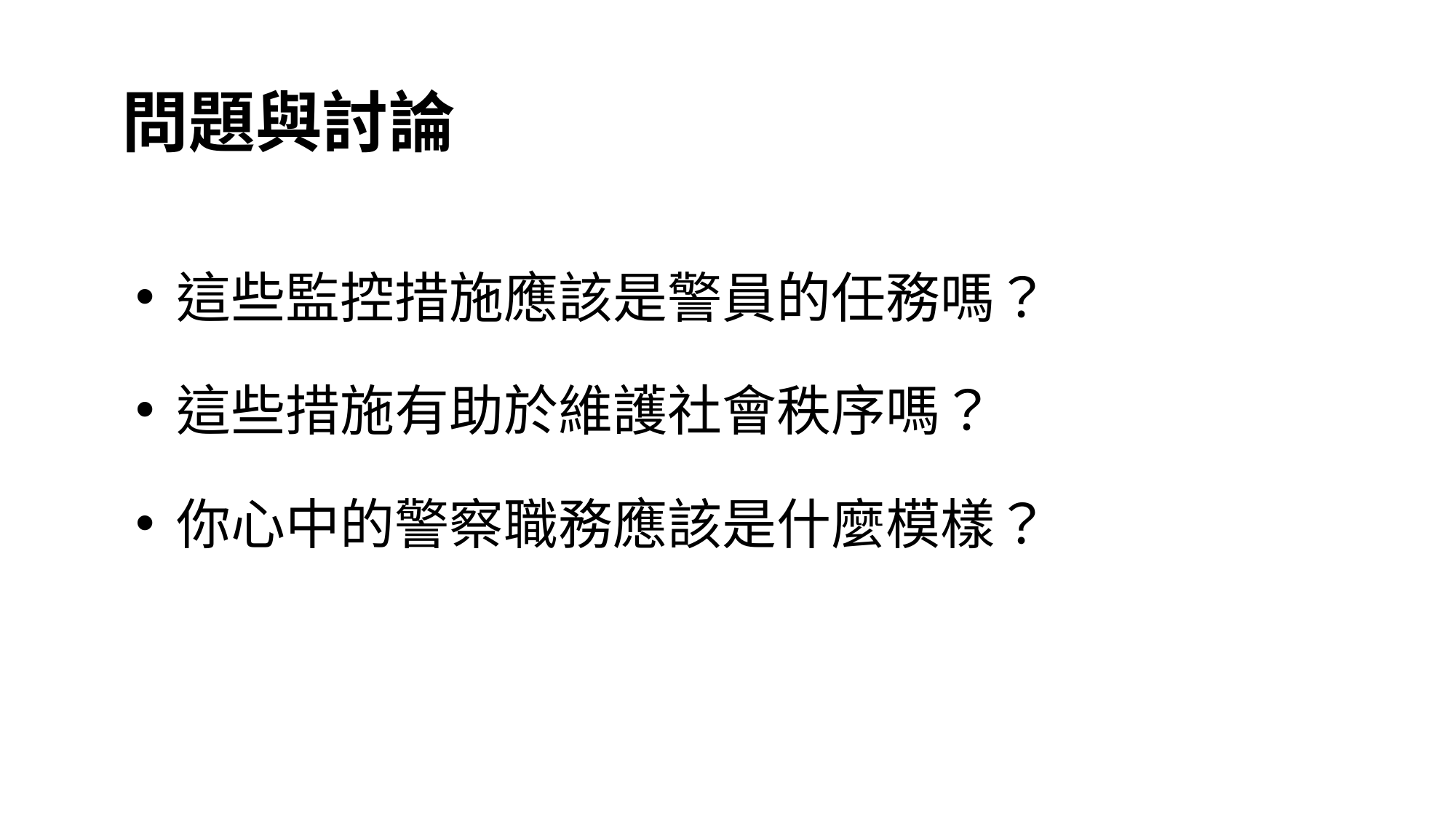

# 問題與討論
這些監控措施應該是警員的任務嗎？
這些措施有助於維護社會秩序嗎？
你心中的警察職務應該是什麼模樣？